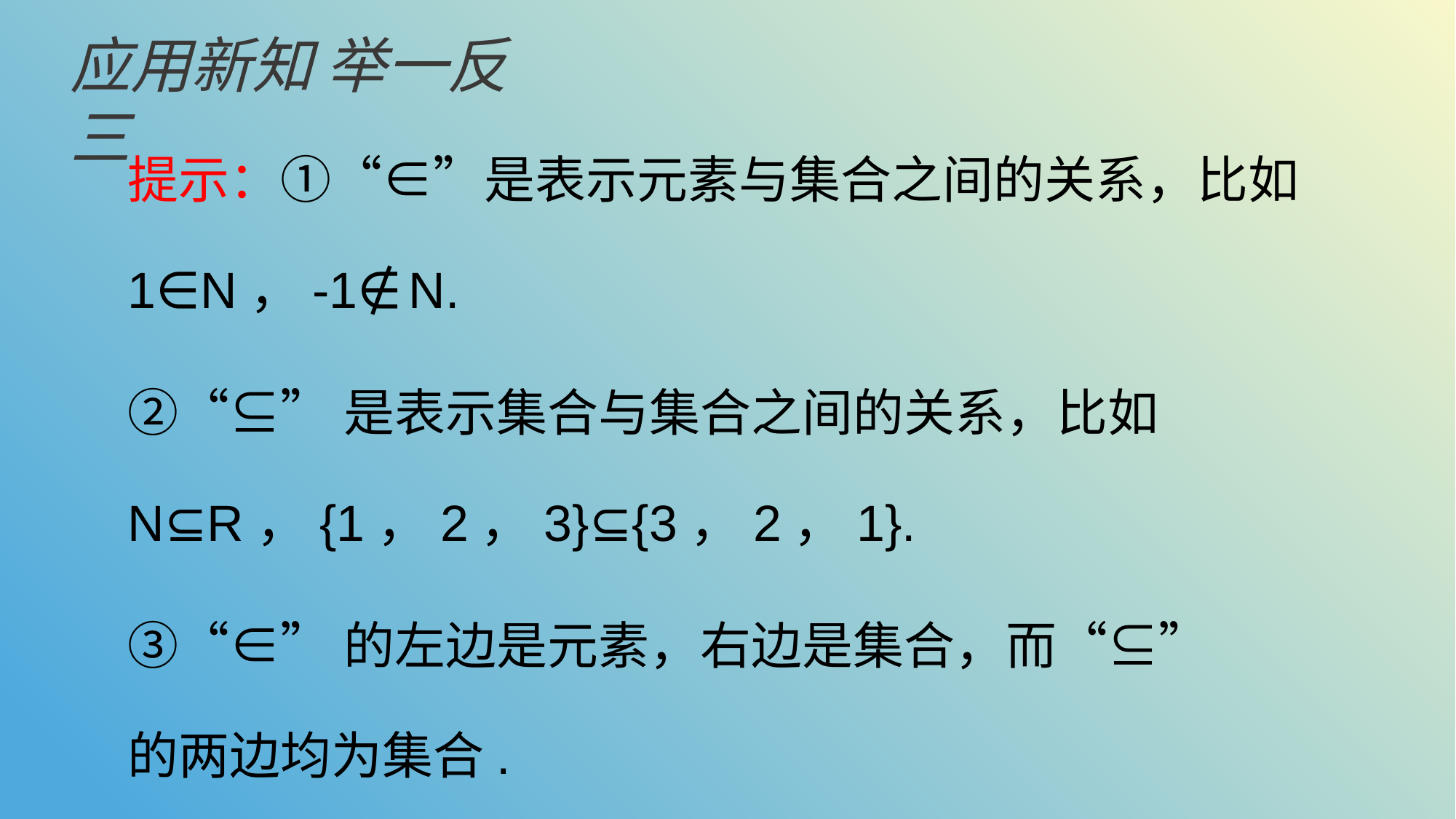

应用新知 举一反三
提示：①“∈”是表示元素与集合之间的关系，比如1∈N，-1∉N.
②“⊆”是表示集合与集合之间的关系，比如N⊆R，{1，2，3}⊆{3，2，1}.
③“∈”的左边是元素，右边是集合，而“⊆”的两边均为集合.